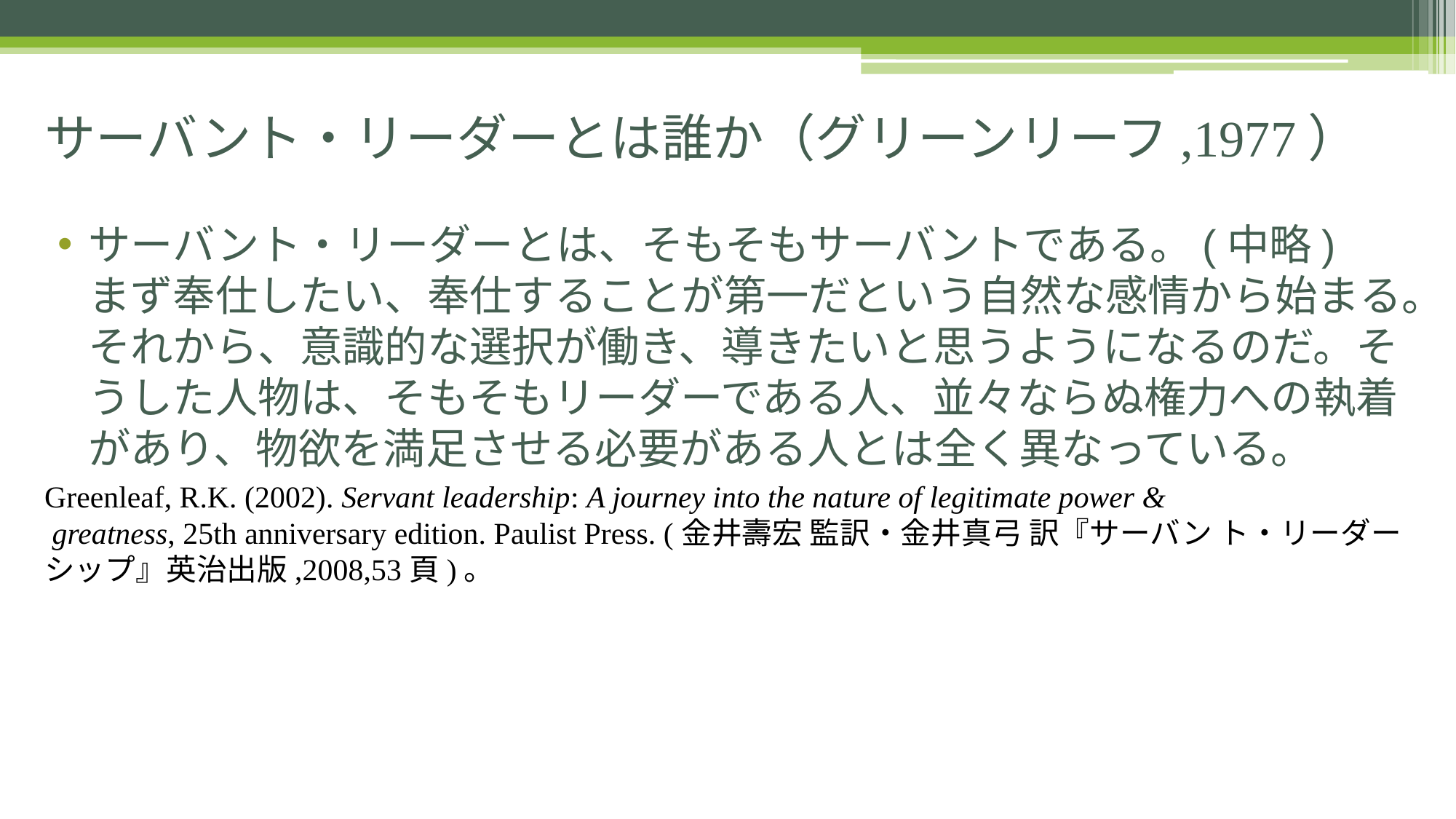

# サーバント・リーダーとは誰か（グリーンリーフ,1977）
サーバント・リーダーとは、そもそもサーバントである。(中略)　まず奉仕したい、奉仕することが第一だという自然な感情から始まる。それから、意識的な選択が働き、導きたいと思うようになるのだ。そうした人物は、そもそもリーダーである人、並々ならぬ権力への執着があり、物欲を満足させる必要がある人とは全く異なっている。
Greenleaf, R.K. (2002). Servant leadership: A journey into the nature of legitimate power &
 greatness, 25th anniversary edition. Paulist Press. (金井壽宏 監訳・金井真弓 訳『サーバン ト・リーダーシップ』英治出版,2008,53頁)。